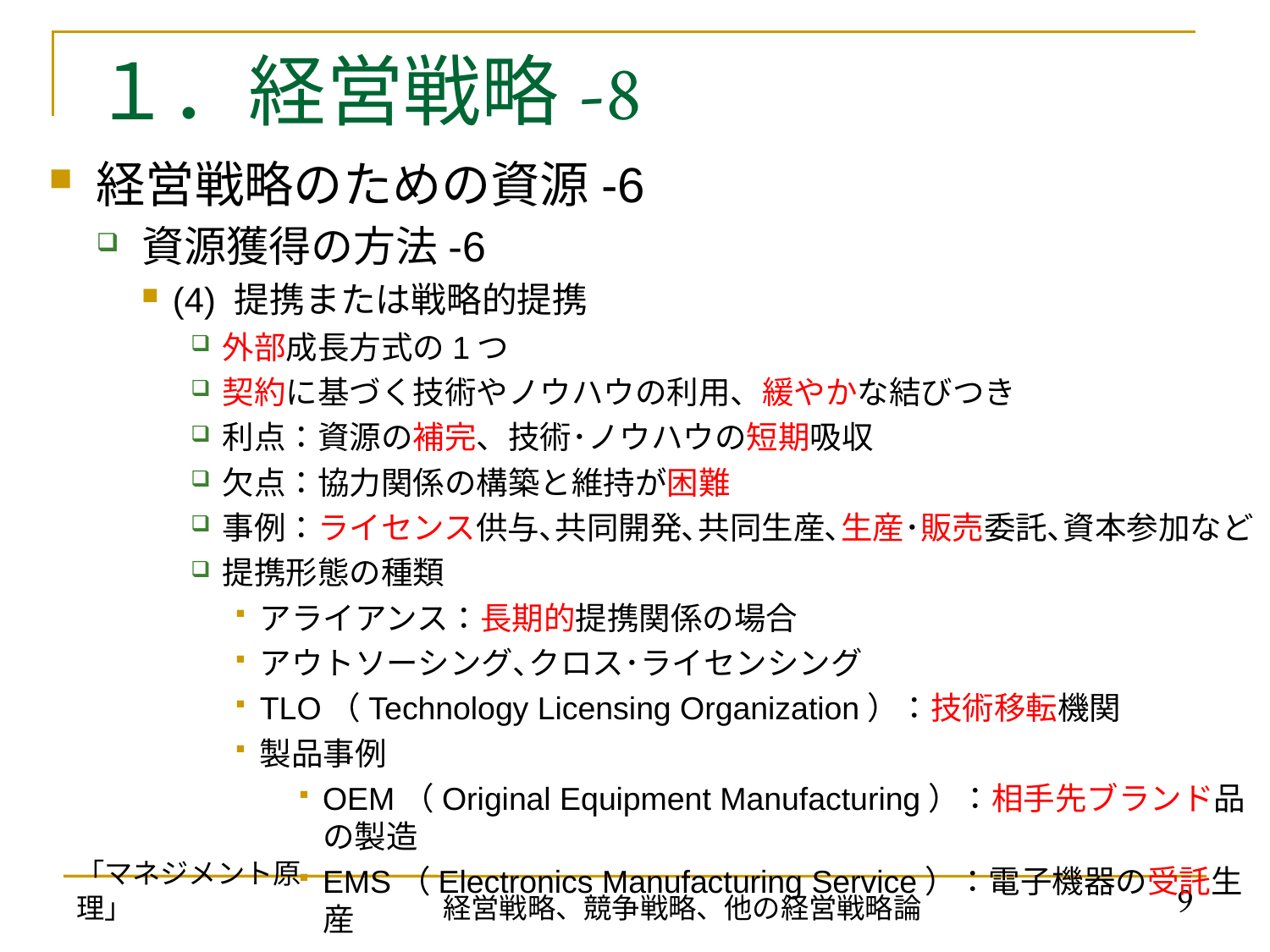

# １．経営戦略-8
経営戦略のための資源-6
資源獲得の方法-6
(4) 提携または戦略的提携
外部成長方式の1つ
契約に基づく技術やノウハウの利用、緩やかな結びつき
利点：資源の補完、技術･ノウハウの短期吸収
欠点：協力関係の構築と維持が困難
事例：ライセンス供与､共同開発､共同生産､生産･販売委託､資本参加など
提携形態の種類
アライアンス：長期的提携関係の場合
アウトソーシング､クロス･ライセンシング
TLO（Technology Licensing Organization）：技術移転機関
製品事例
OEM（Original Equipment Manufacturing）：相手先ブランド品の製造
EMS（Electronics Manufacturing Service）：電子機器の受託生産
「マネジメント原理」
9
経営戦略、競争戦略、他の経営戦略論